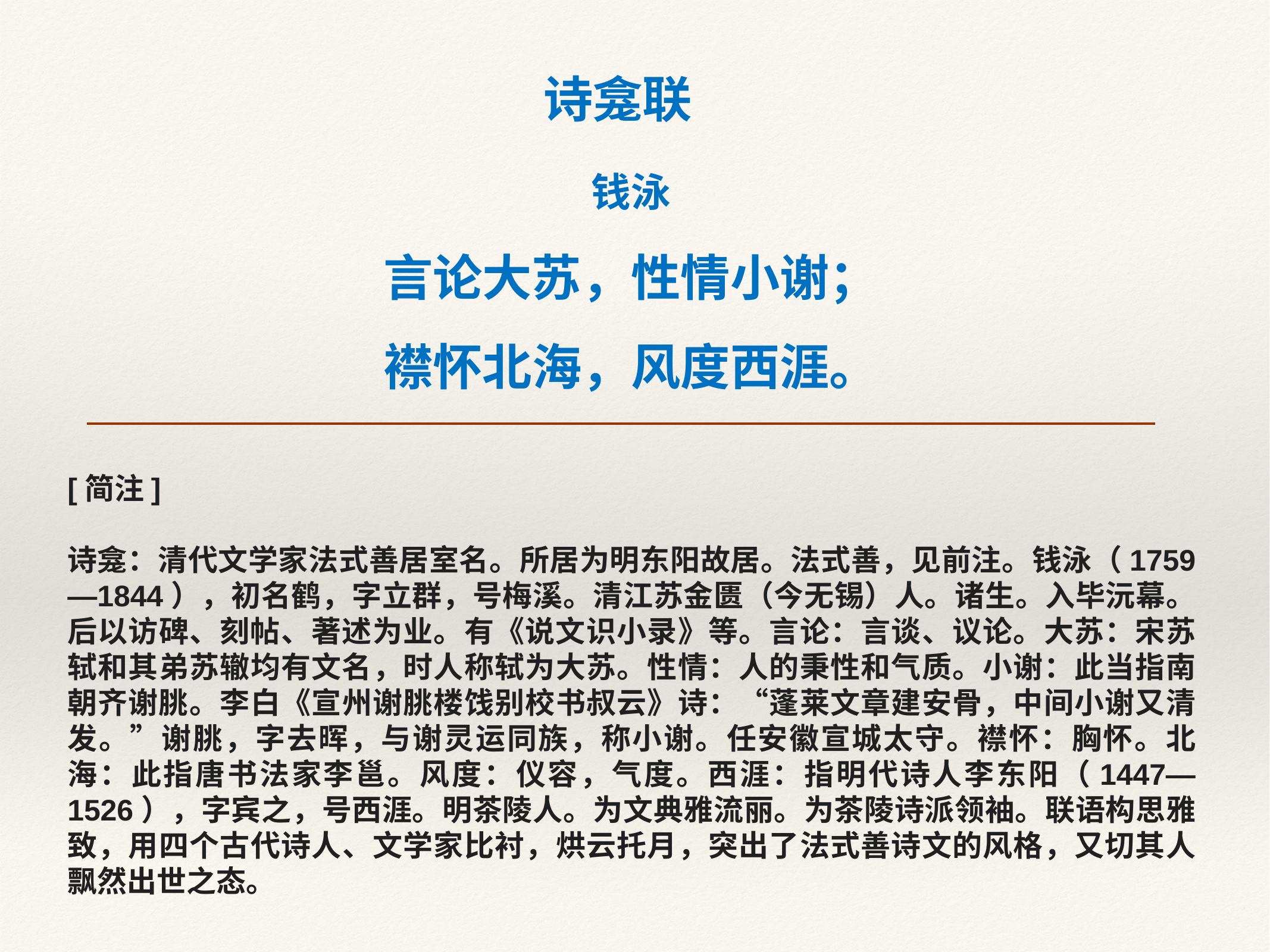

诗龛联
钱泳
言论大苏，性情小谢；
襟怀北海，风度西涯。

[简注]

诗龛：清代文学家法式善居室名。所居为明东阳故居。法式善，见前注。钱泳（1759—1844），初名鹤，字立群，号梅溪。清江苏金匮（今无锡）人。诸生。入毕沅幕。后以访碑、刻帖、著述为业。有《说文识小录》等。言论：言谈、议论。大苏：宋苏轼和其弟苏辙均有文名，时人称轼为大苏。性情：人的秉性和气质。小谢：此当指南朝齐谢朓。李白《宣州谢朓楼饯别校书叔云》诗：“蓬莱文章建安骨，中间小谢又清发。”谢朓，字去晖，与谢灵运同族，称小谢。任安徽宣城太守。襟怀：胸怀。北海：此指唐书法家李邕。风度：仪容，气度。西涯：指明代诗人李东阳（1447—1526），字宾之，号西涯。明茶陵人。为文典雅流丽。为茶陵诗派领袖。联语构思雅致，用四个古代诗人、文学家比衬，烘云托月，突出了法式善诗文的风格，又切其人飘然出世之态。